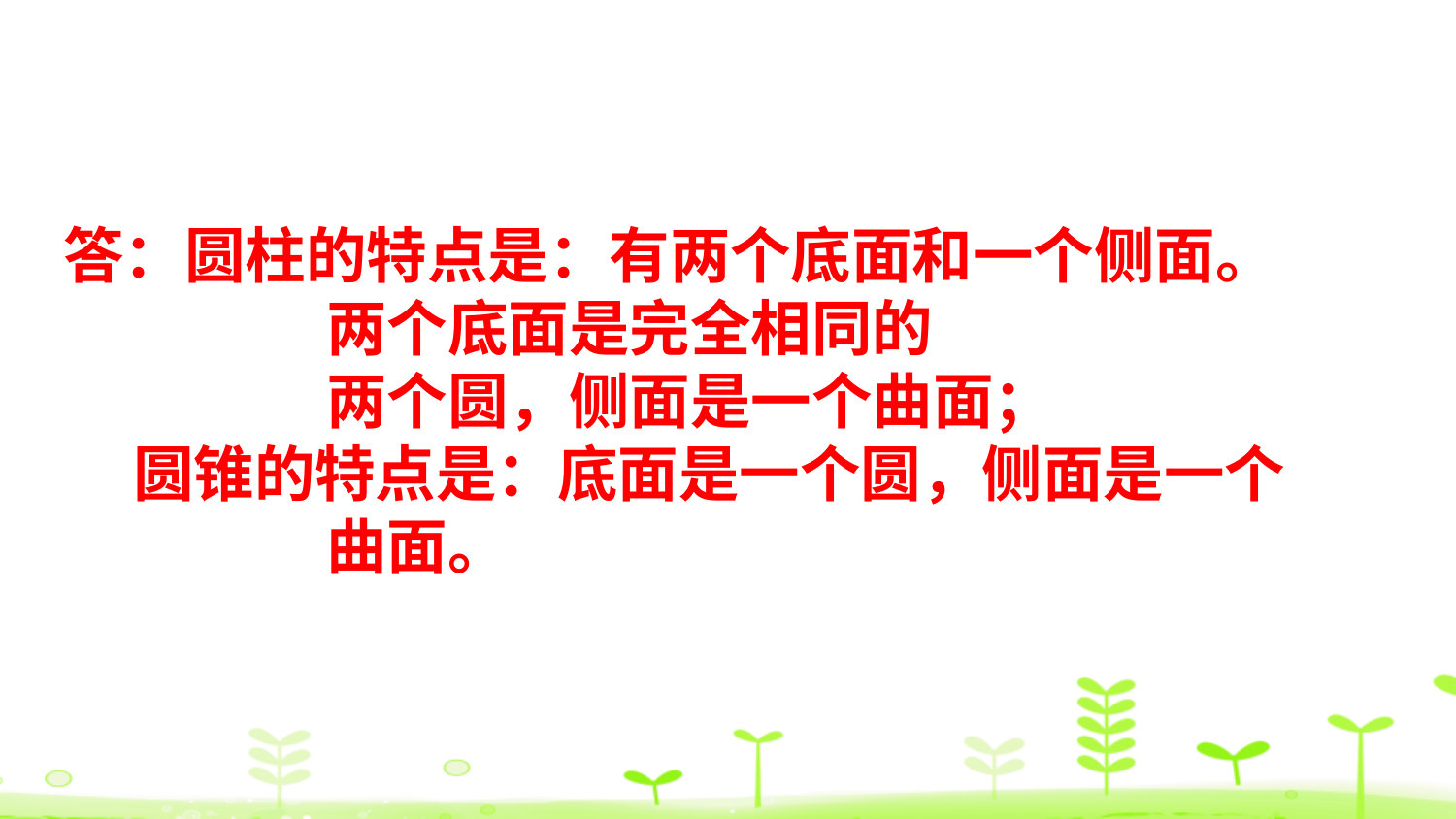

答：圆柱的特点是：有两个底面和一个侧面。
                  两个底面是完全相同的
                  两个圆，侧面是一个曲面；
    圆锥的特点是：底面是一个圆，侧面是一个
                  曲面。